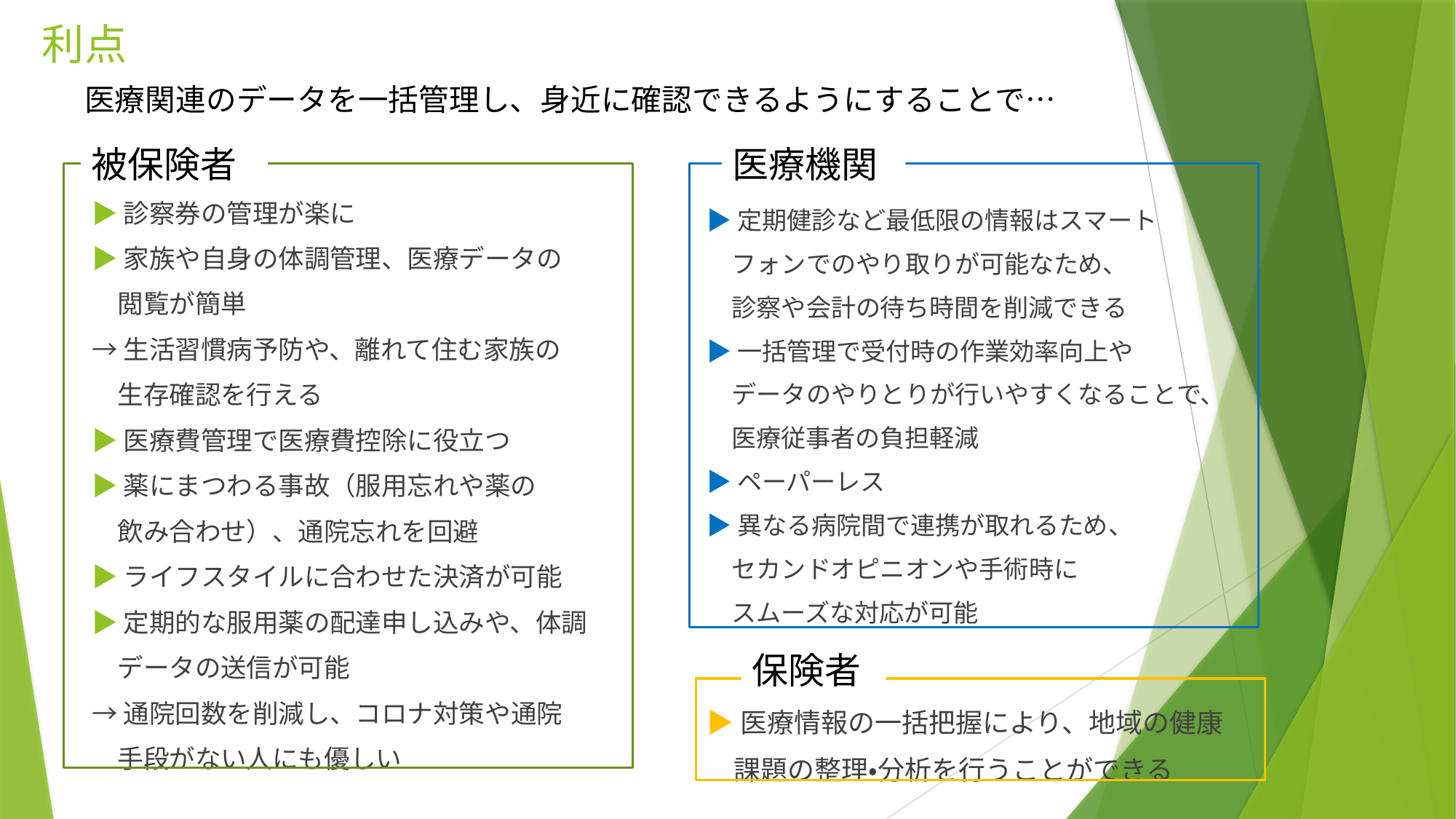

# 利点 　医療関連のデータを一括管理し、身近に確認できるようにすることで…
被保険者
医療機関

▶診察券の管理が楽に
▶家族や自身の体調管理、医療データの
　閲覧が簡単
→生活習慣病予防や、離れて住む家族の
　生存確認を行える
▶医療費管理で医療費控除に役立つ
▶薬にまつわる事故（服用忘れや薬の
　飲み合わせ）、通院忘れを回避
▶ライフスタイルに合わせた決済が可能
▶定期的な服用薬の配達申し込みや、体調
　データの送信が可能
→通院回数を削減し、コロナ対策や通院
　手段がない人にも優しい

▶定期健診など最低限の情報はスマート
　フォンでのやり取りが可能なため、
　診察や会計の待ち時間を削減できる
▶一括管理で受付時の作業効率向上や
　データのやりとりが行いやすくなることで、
　医療従事者の負担軽減
▶ペーパーレス
▶異なる病院間で連携が取れるため、
　セカンドオピニオンや手術時に
　スムーズな対応が可能

保険者

▶医療情報の一括把握により、地域の健康
　課題の整理・分析を行うことができる